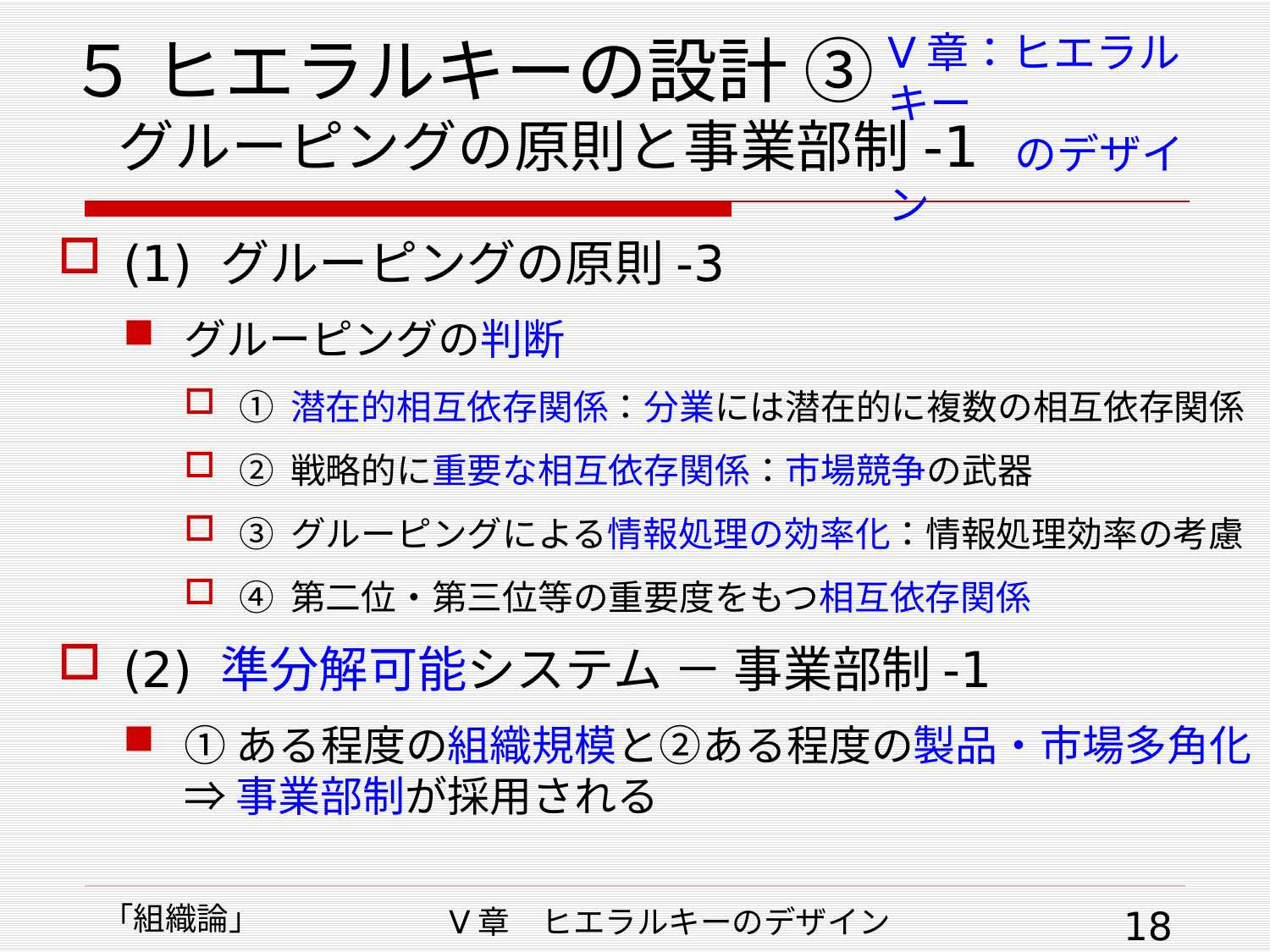

# ５ ヒエラルキーの設計 ③ グルーピングの原則と事業部制-1
V章：ヒエラルキー
　　　のデザイン
(1) グルーピングの原則-3
グルーピングの判断
① 潜在的相互依存関係：分業には潜在的に複数の相互依存関係
② 戦略的に重要な相互依存関係：市場競争の武器
③ グルーピングによる情報処理の効率化：情報処理効率の考慮
④ 第二位・第三位等の重要度をもつ相互依存関係
(2) 準分解可能システム － 事業部制-1
①ある程度の組織規模と②ある程度の製品・市場多角化
⇒ 事業部制が採用される
「組織論」
V章　ヒエラルキーのデザイン
18